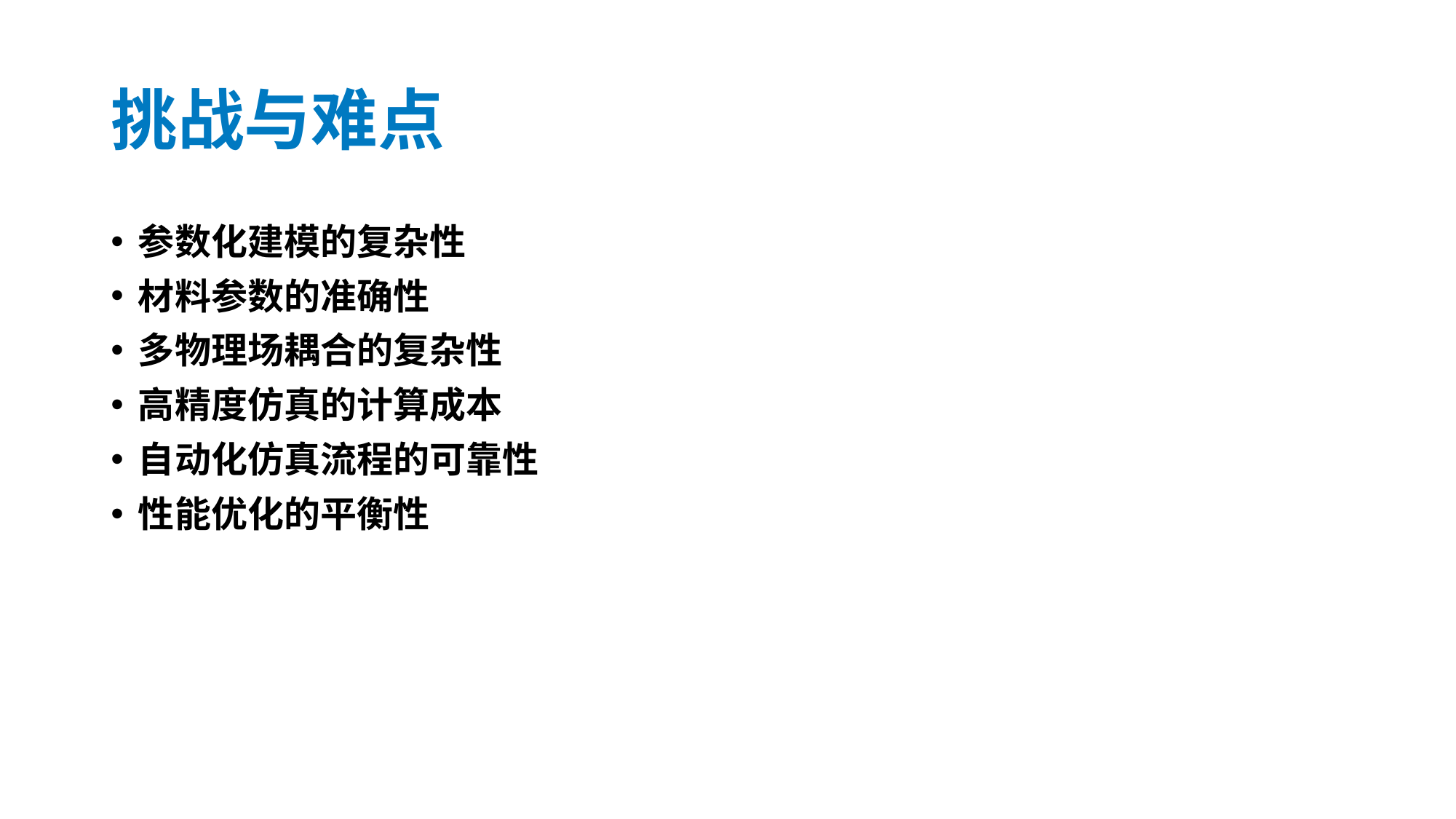

# 挑战与难点
参数化建模的复杂性
材料参数的准确性
多物理场耦合的复杂性
高精度仿真的计算成本
自动化仿真流程的可靠性
性能优化的平衡性